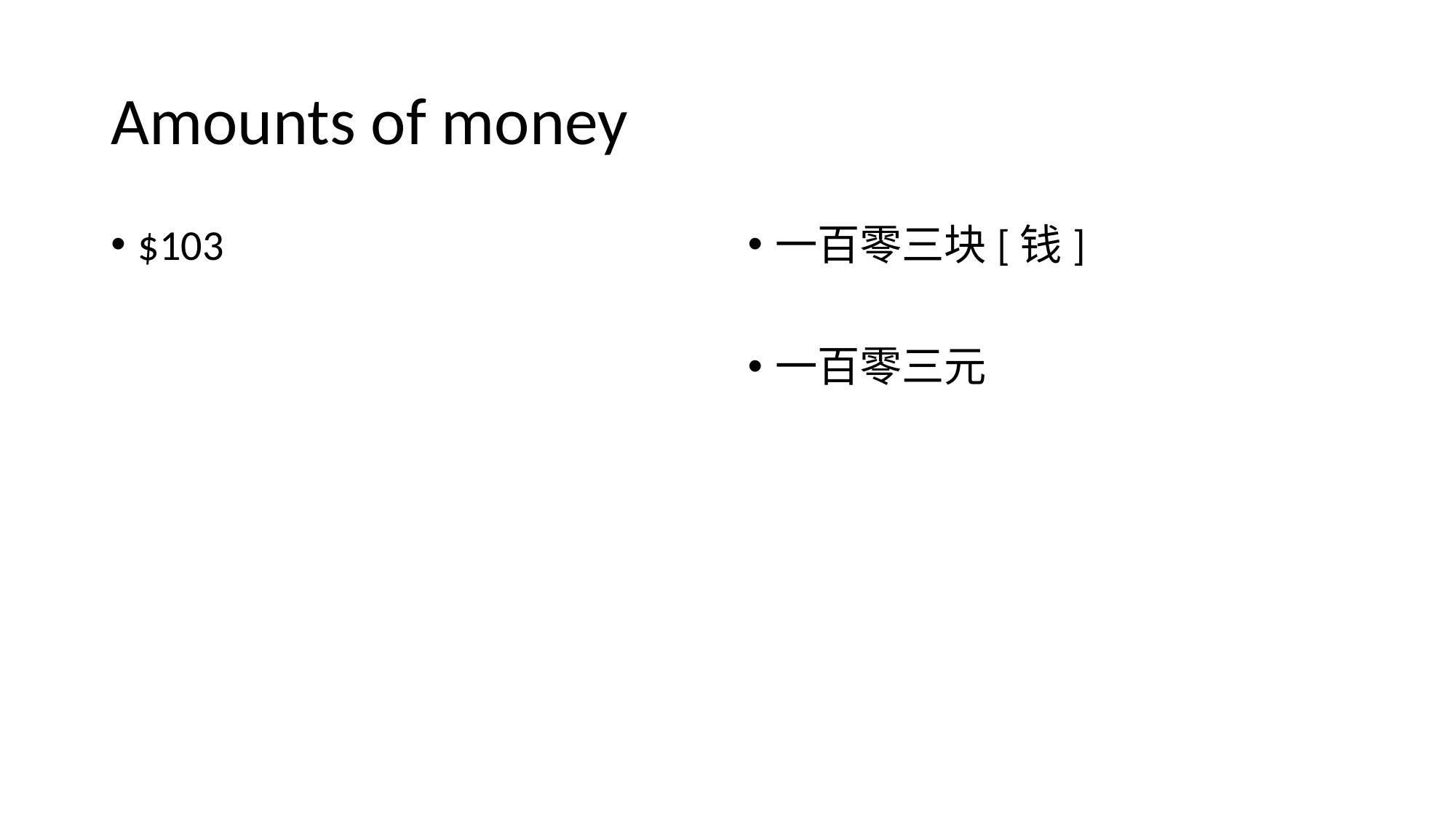

# Amounts of money
$103
一百零三块[钱]

一百零三元